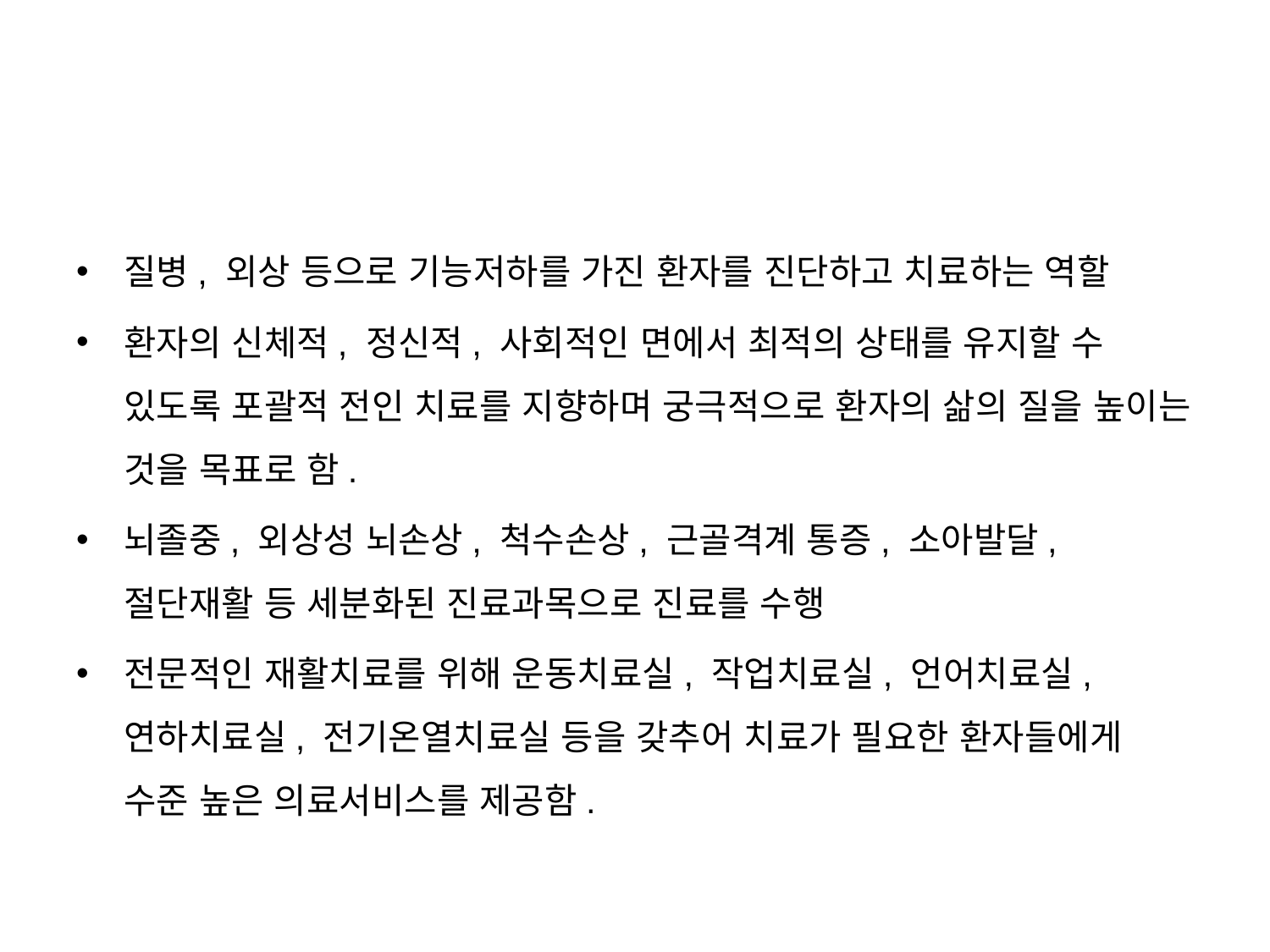

#
질병, 외상 등으로 기능저하를 가진 환자를 진단하고 치료하는 역할
환자의 신체적, 정신적, 사회적인 면에서 최적의 상태를 유지할 수 있도록 포괄적 전인 치료를 지향하며 궁극적으로 환자의 삶의 질을 높이는 것을 목표로 함.
뇌졸중, 외상성 뇌손상, 척수손상, 근골격계 통증, 소아발달, 절단재활 등 세분화된 진료과목으로 진료를 수행
전문적인 재활치료를 위해 운동치료실, 작업치료실, 언어치료실, 연하치료실, 전기온열치료실 등을 갖추어 치료가 필요한 환자들에게 수준 높은 의료서비스를 제공함.